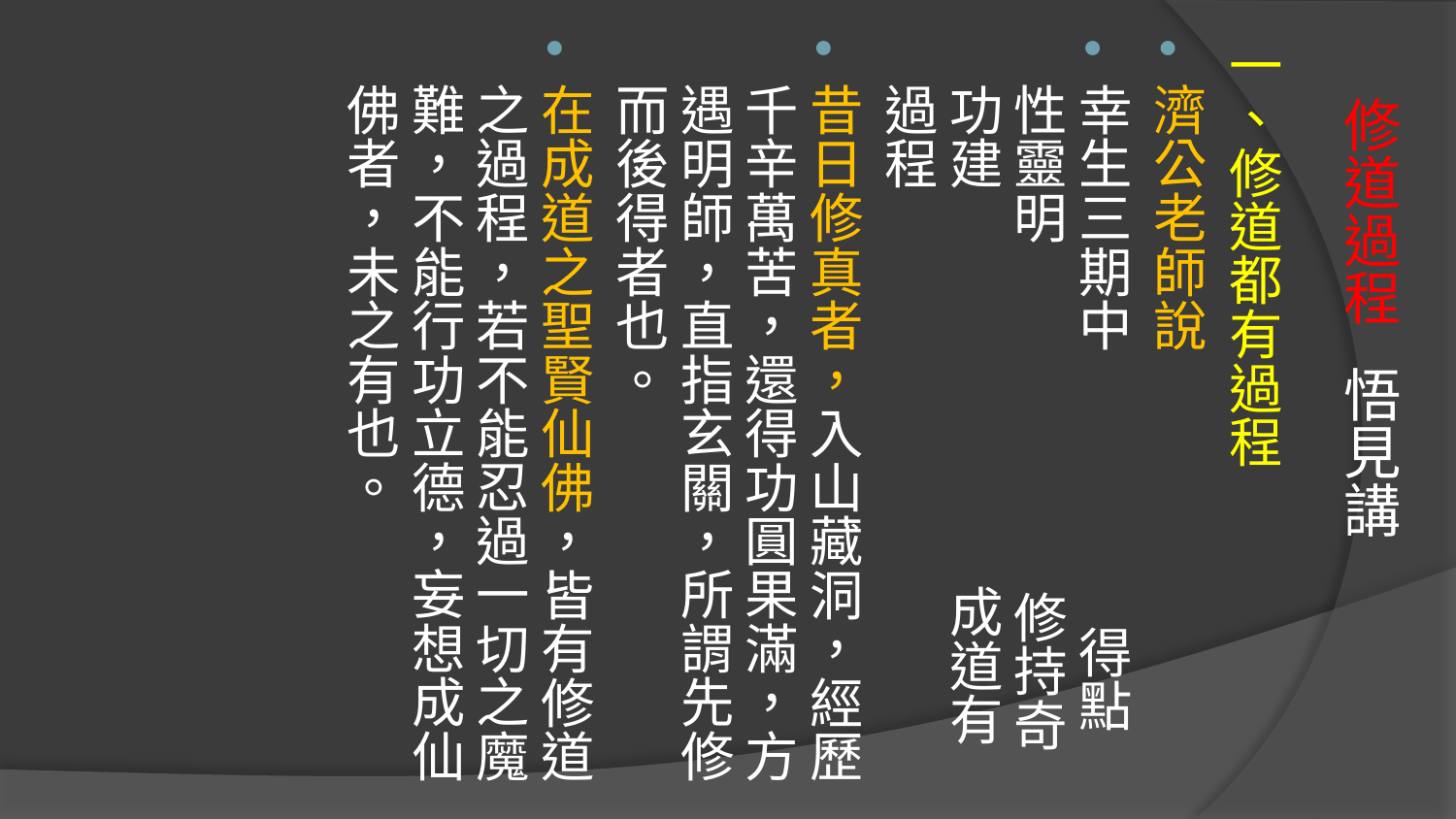

一、修道都有過程
濟公老師說
幸生三期中　                  得點性靈明　                        修持奇功建　                            成道有過程
昔日修真者，入山藏洞，經歷千辛萬苦，還得功圓果滿，方遇明師，直指玄關，所謂先修而後得者也。
在成道之聖賢仙佛，皆有修道之過程，若不能忍過一切之魔難，不能行功立德，妄想成仙佛者，未之有也。

# 修道過程   悟見講